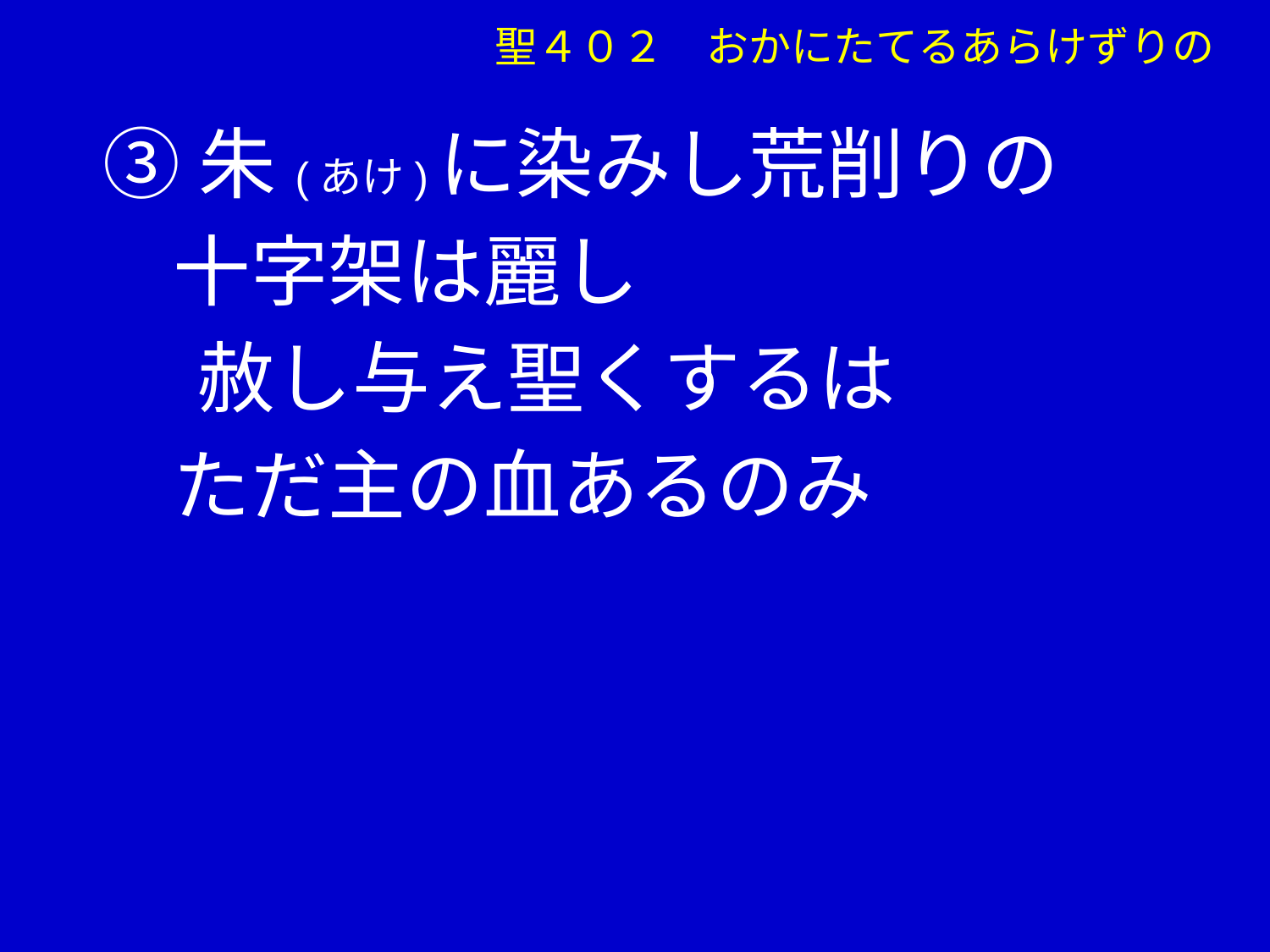

③朱(あけ)に染みし荒削りの
   十字架は麗し
　 赦し与え聖くするは
   ただ主の血あるのみ

聖４０２　おかにたてるあらけずりの